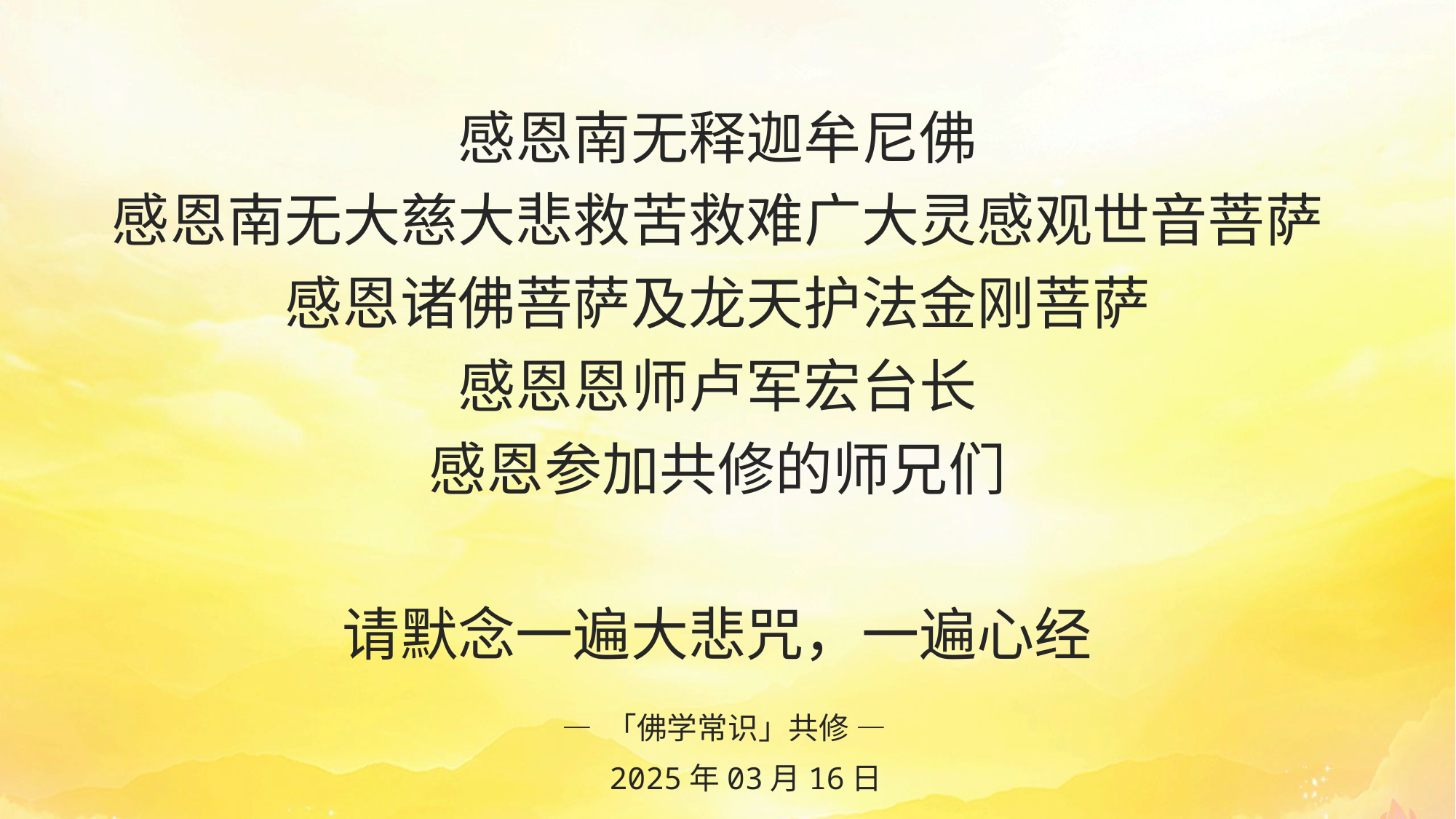

感恩南无释迦牟尼佛
感恩南无大慈大悲救苦救难广大灵感观世音菩萨
感恩诸佛菩萨及龙天护法金刚菩萨
感恩恩师卢军宏台长
感恩参加共修的师兄们

请默念一遍大悲咒，一遍心经
— 「佛学常识」共修 —
  2025年03月16日